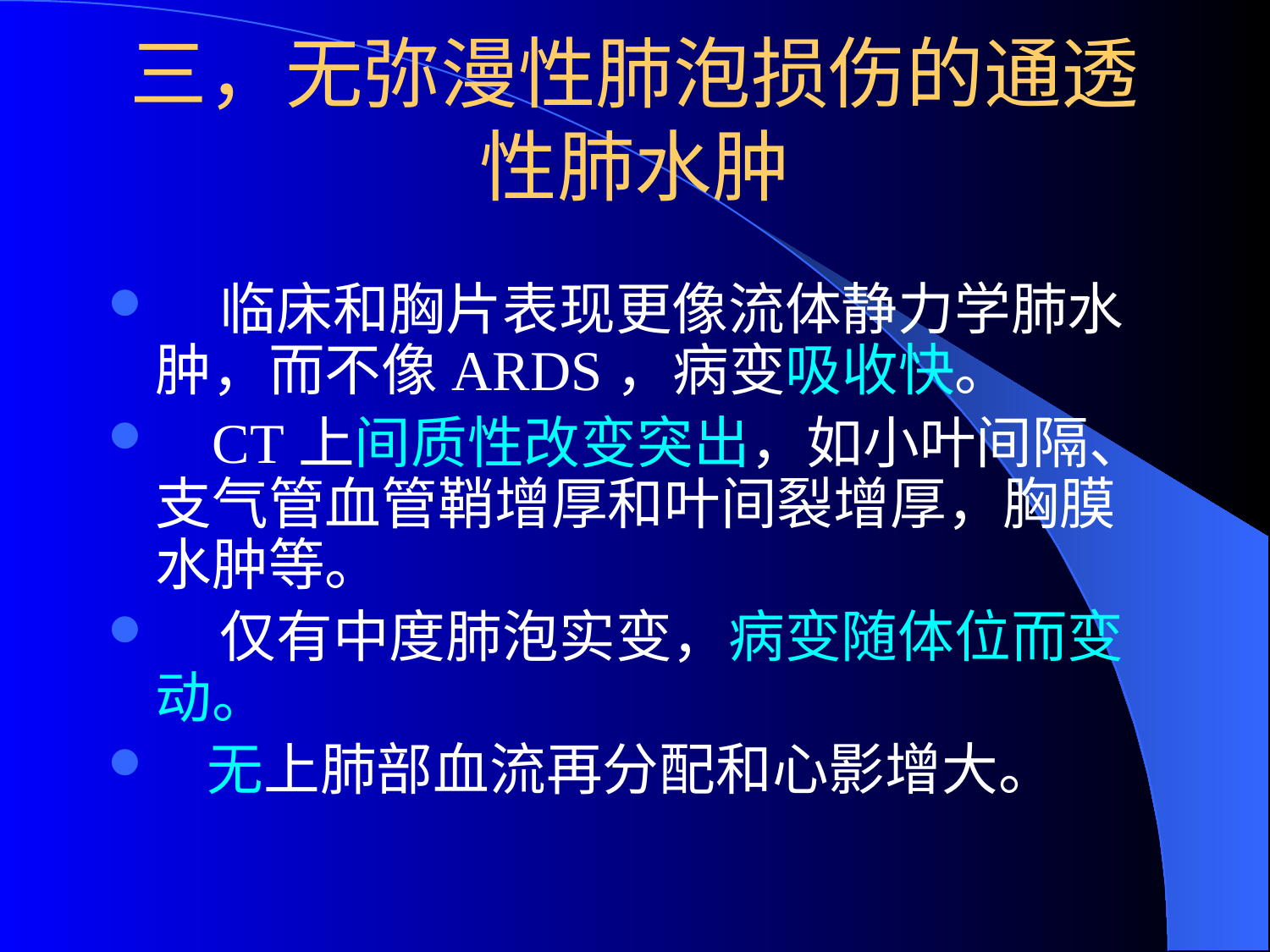

# 三，无弥漫性肺泡损伤的通透性肺水肿
    临床和胸片表现更像流体静力学肺水肿，而不像ARDS，病变吸收快。
    CT上间质性改变突出，如小叶间隔、支气管血管鞘增厚和叶间裂增厚，胸膜水肿等。
    仅有中度肺泡实变，病变随体位而变动。
   无上肺部血流再分配和心影增大。